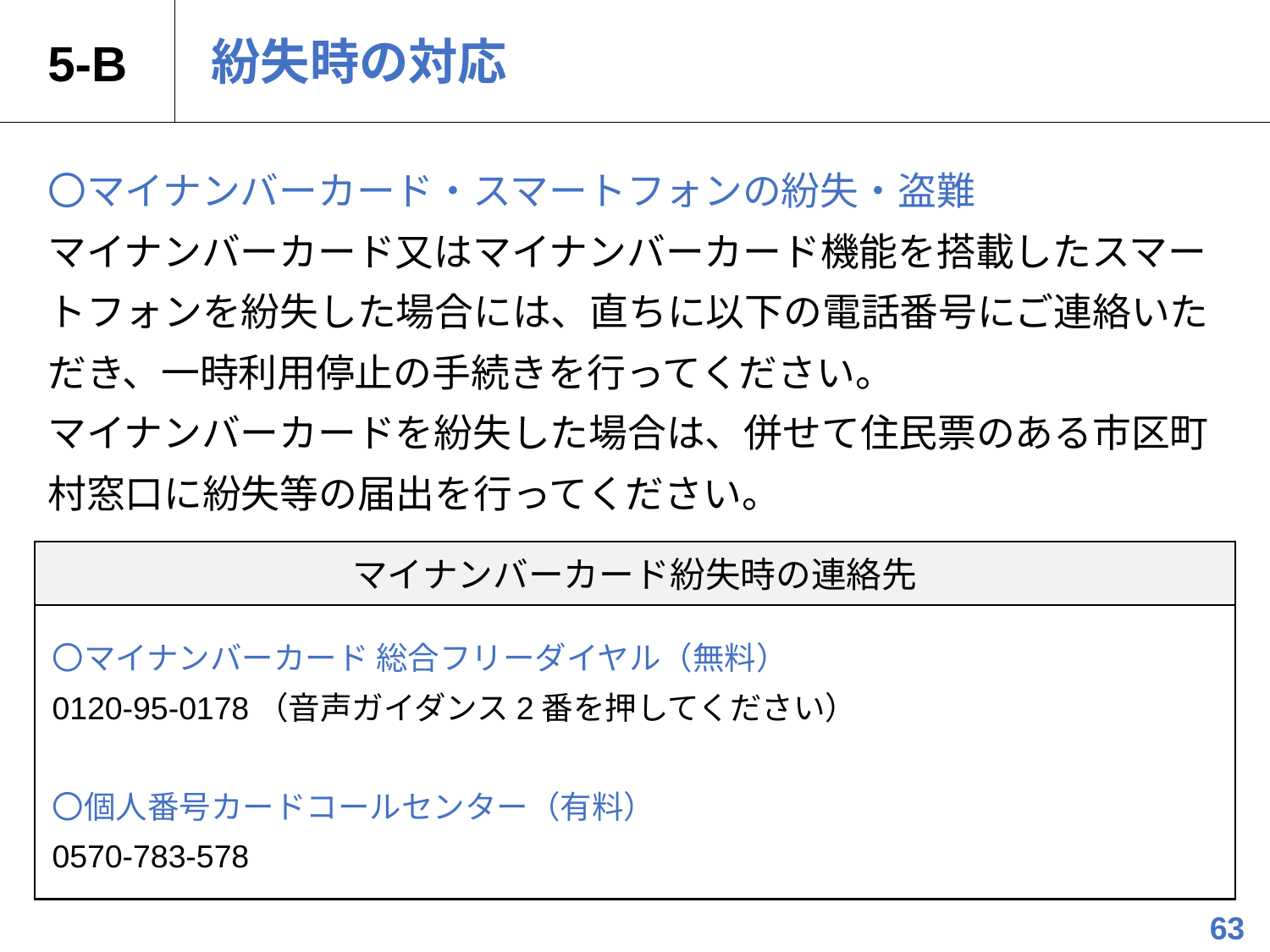

# 5-B
紛失時の対応
〇マイナンバーカード・スマートフォンの紛失・盗難
マイナンバーカード又はマイナンバーカード機能を搭載したスマートフォンを紛失した場合には、直ちに以下の電話番号にご連絡いただき、一時利用停止の手続きを行ってください。
マイナンバーカードを紛失した場合は、併せて住民票のある市区町村窓口に紛失等の届出を行ってください。

マイナンバーカード紛失時の連絡先

〇マイナンバーカード 総合フリーダイヤル（無料）
0120-95-0178（音声ガイダンス2番を押してください）

〇個人番号カードコールセンター（有料）
0570-783-578
63